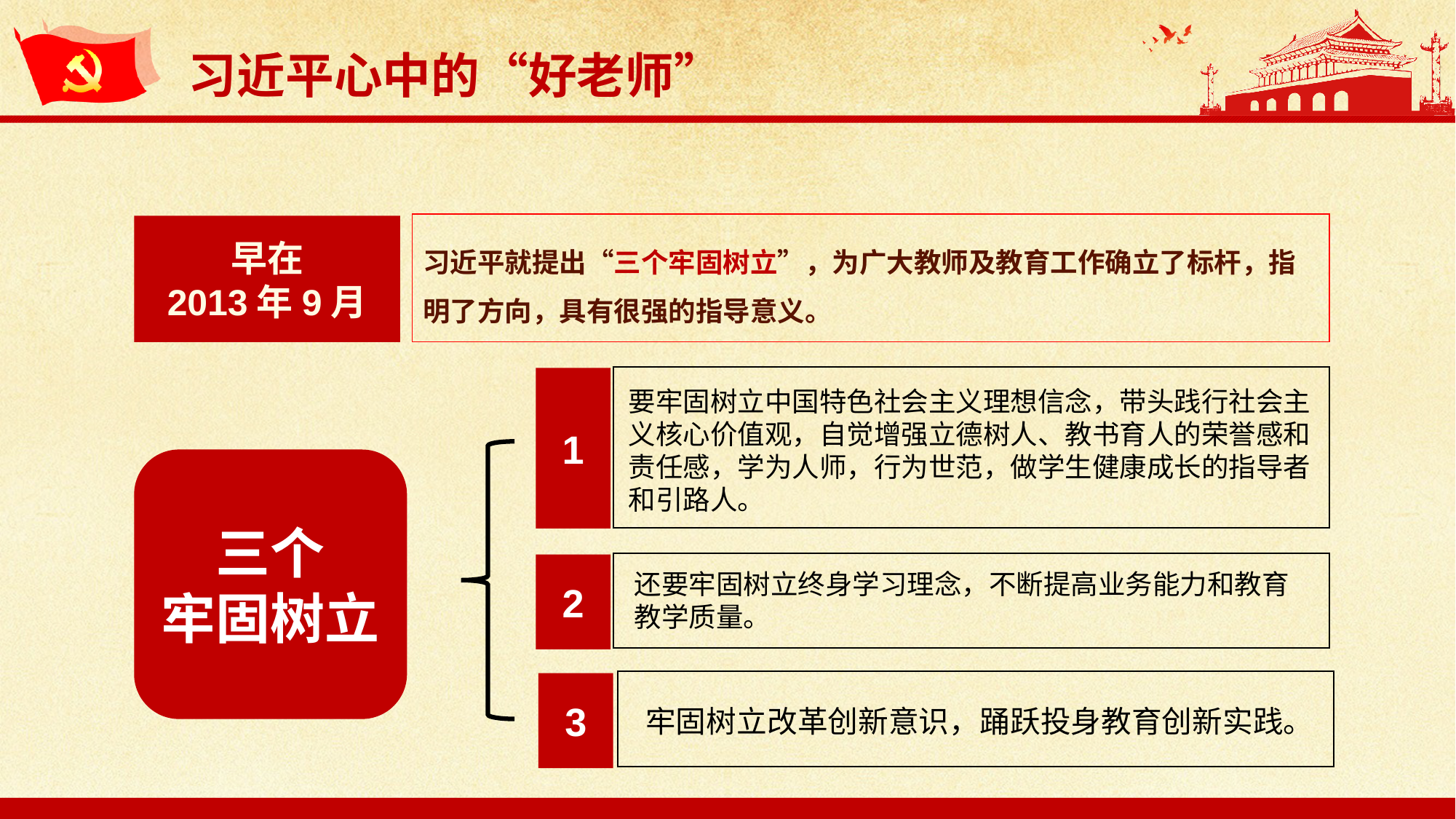

习近平就提出“三个牢固树立”，为广大教师及教育工作确立了标杆，指明了方向，具有很强的指导意义。
早在
2013年9月

1
要牢固树立中国特色社会主义理想信念，带头践行社会主义核心价值观，自觉增强立德树人、教书育人的荣誉感和责任感，学为人师，行为世范，做学生健康成长的指导者和引路人。

三个
牢固树立

2
还要牢固树立终身学习理念，不断提高业务能力和教育教学质量。

3
牢固树立改革创新意识，踊跃投身教育创新实践。